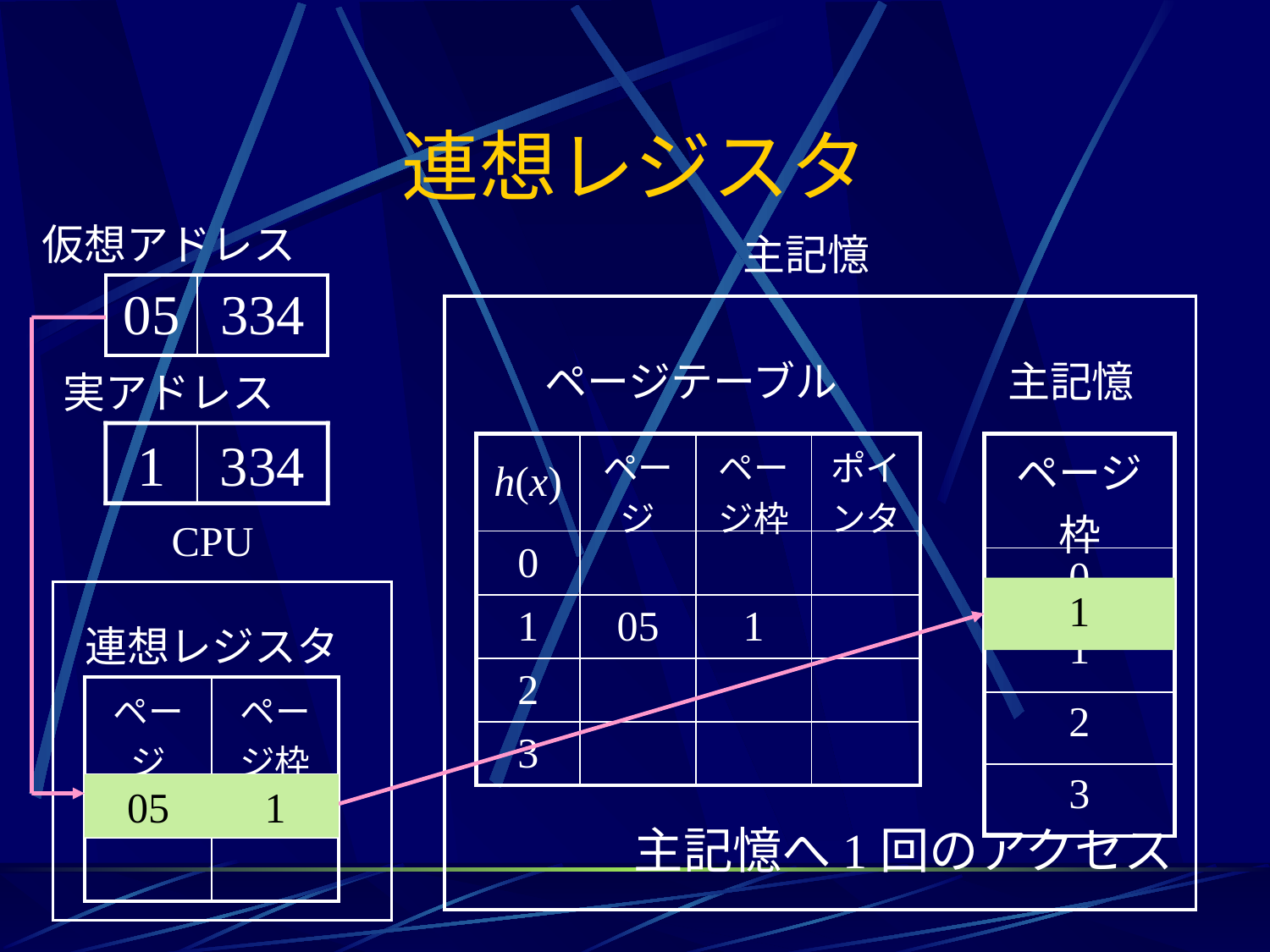

# 連想レジスタ
仮想アドレス
主記憶
| 05 | 334 |
| --- | --- |

ページテーブル
主記憶
実アドレス
1

334

| h(x) | ページ | ページ枠 | ポインタ |
| --- | --- | --- | --- |
| 0 |  |  |  |
| 1 | 05 | 1 |  |
| 2 |  |  |  |
| 3 |  |  |  |
| ページ枠 |
| --- |
| 0 |
| 1 |
| 2 |
| 3 |
CPU
1

連想レジスタ

| ページ | ページ枠 |
| --- | --- |
| 05 | 1 |
|  |  |
05
1
主記憶へ1回のアクセス